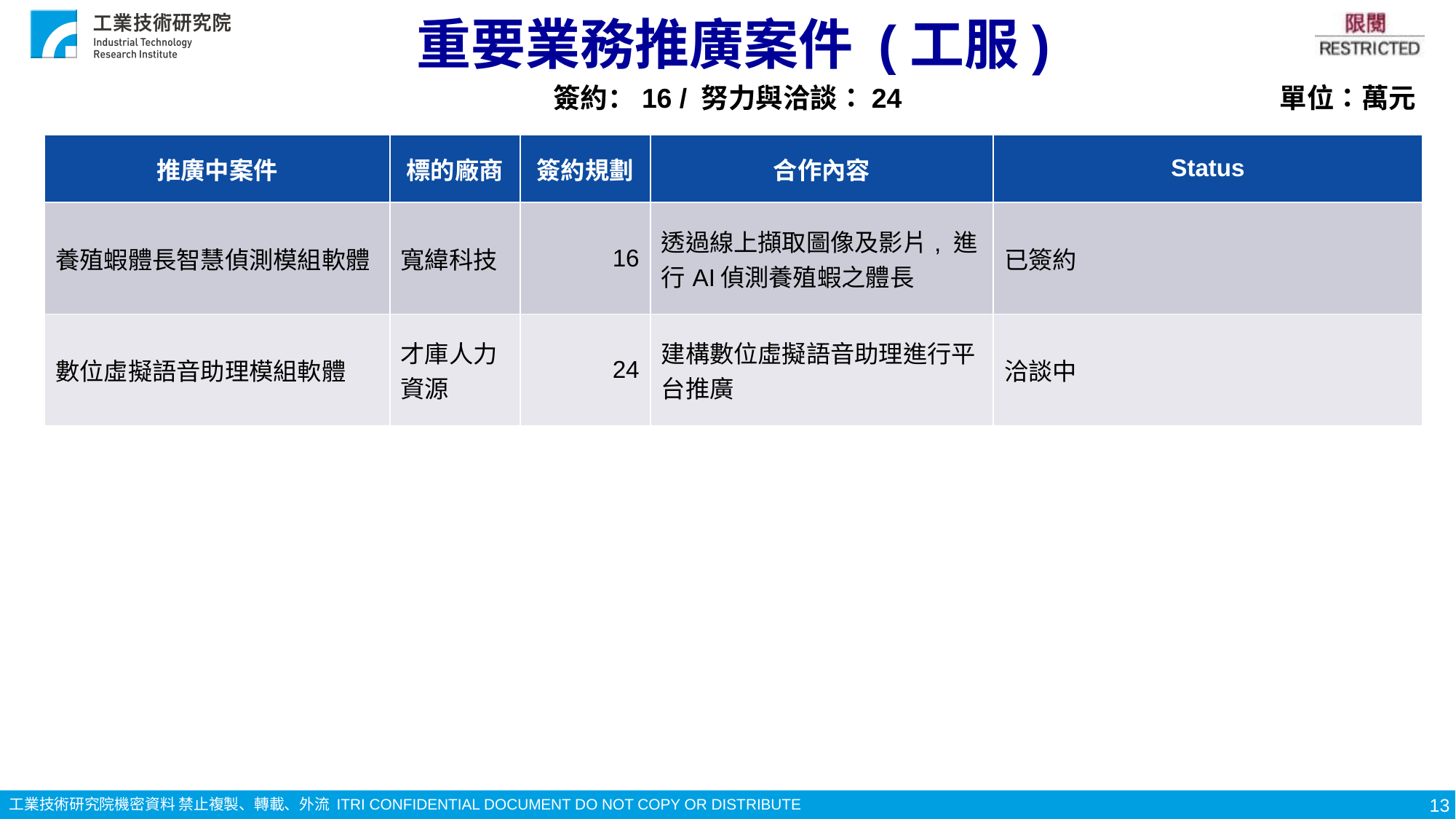

# 重要業務推廣案件 (工服)
簽約：16 / 努力與洽談：24
單位：萬元
| 推廣中案件 | 標的廠商 | 簽約規劃 | 合作內容 | Status |
| --- | --- | --- | --- | --- |
| 養殖蝦體長智慧偵測模組軟體​ | 寬緯科技​ | 16 | 透過線上擷取圖像及影片, 進行AI偵測養殖蝦之體長​ | 已簽約​ |
| 數位虛擬語音助理模組軟體 | 才庫人力資源 | 24 | 建構數位虛擬語音助理進行平台推廣 | 洽談中 |
13